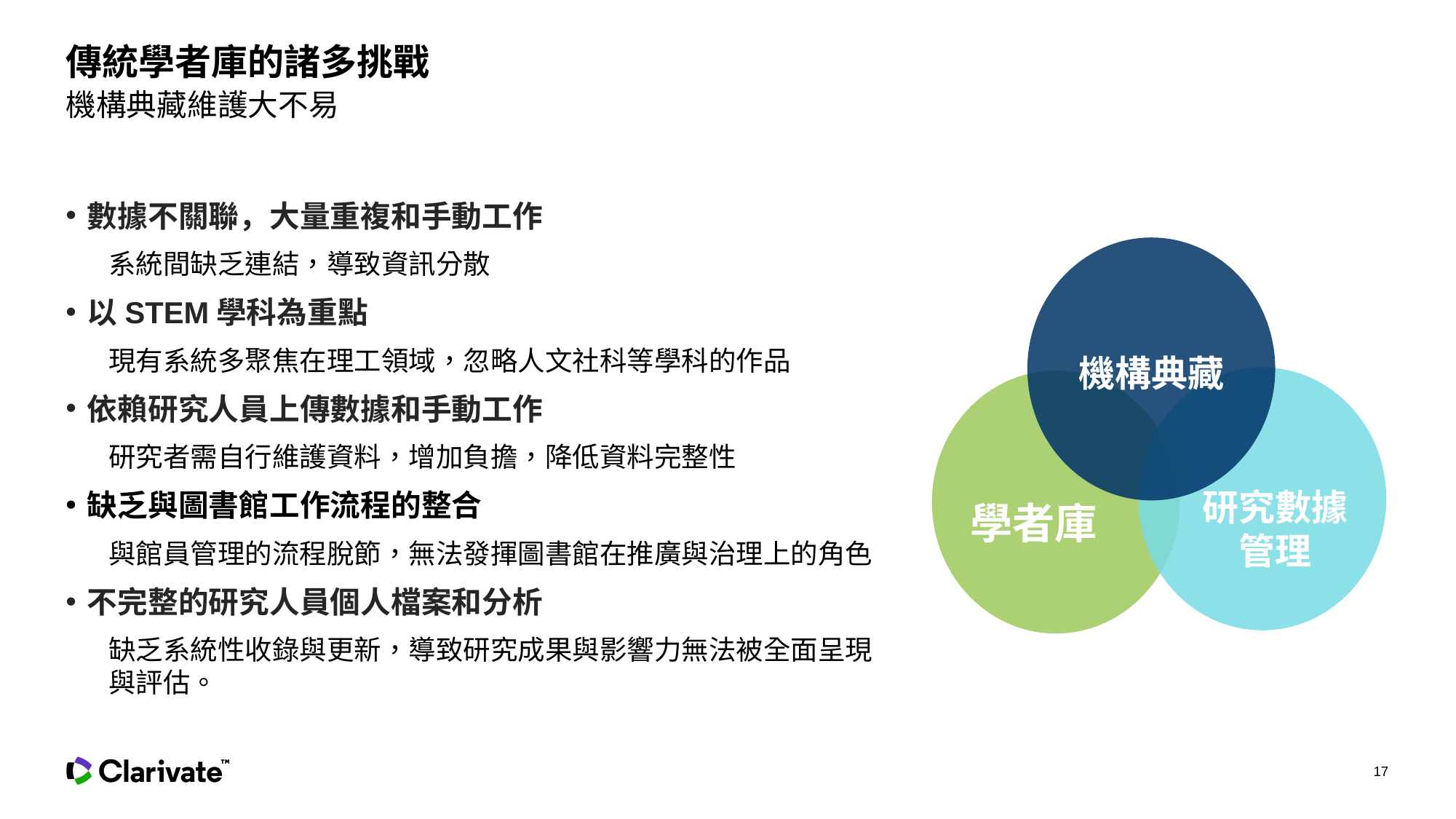

# 傳統學者庫的諸多挑戰
機構典藏維護大不易
數據不關聯，大量重複和手動工作
系統間缺乏連結，導致資訊分散
以STEM學科為重點
現有系統多聚焦在理工領域，忽略人文社科等學科的作品
依賴研究人員上傳數據和手動工作
研究者需自行維護資料，增加負擔，降低資料完整性
缺乏與圖書館工作流程的整合
與館員管理的流程脫節，無法發揮圖書館在推廣與治理上的角色
不完整的研究人員個人檔案和分析
缺乏系統性收錄與更新，導致研究成果與影響力無法被全面呈現與評估。

機構典藏

研究數據管理
學者庫
17